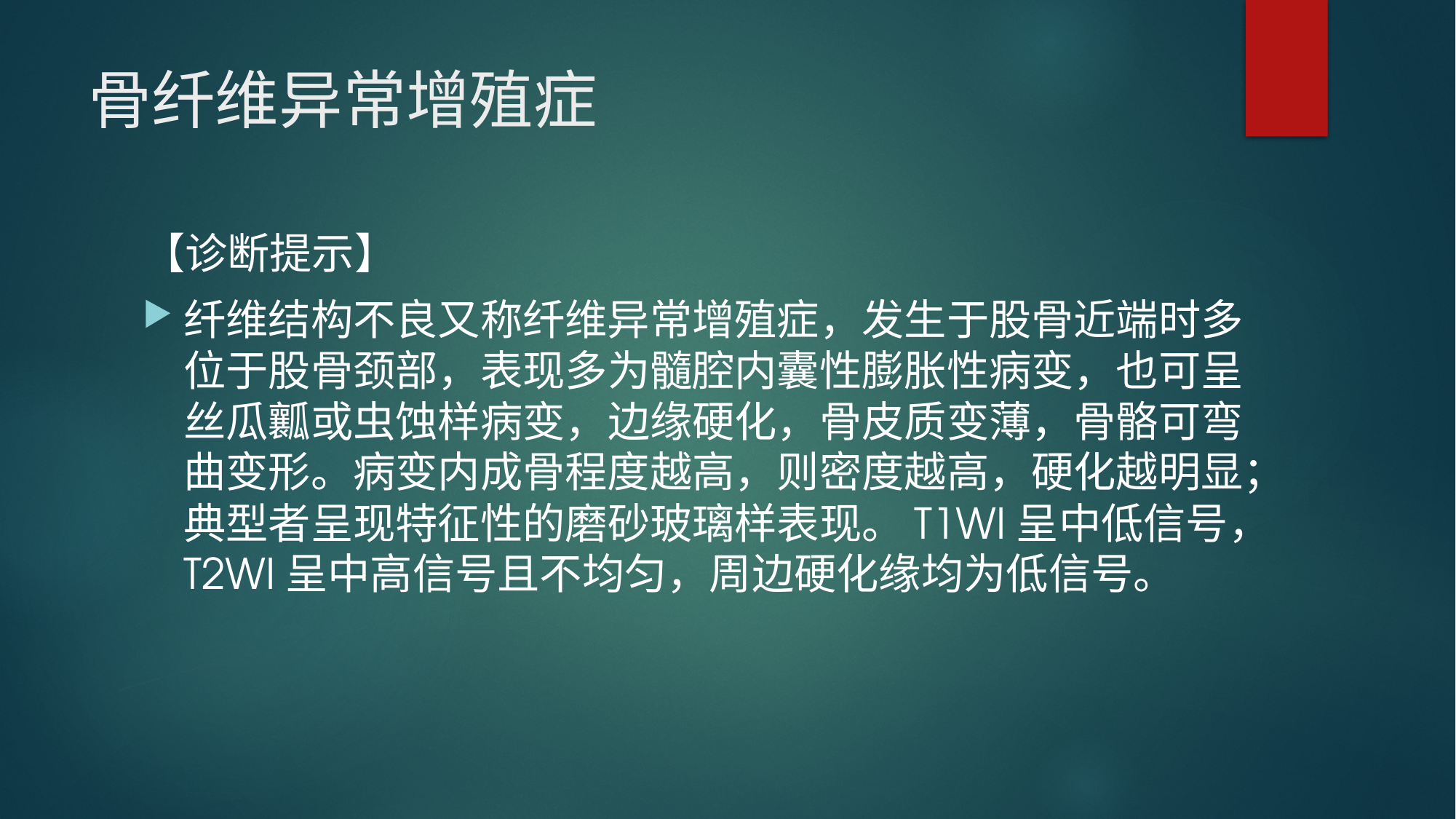

# 骨纤维异常增殖症
【诊断提示】
纤维结构不良又称纤维异常增殖症，发生于股骨近端时多位于股骨颈部，表现多为髓腔内囊性膨胀性病变，也可呈丝瓜瓤或虫蚀样病变，边缘硬化，骨皮质变薄，骨骼可弯曲变形。病变内成骨程度越高，则密度越高，硬化越明显；典型者呈现特征性的磨砂玻璃样表现。T1WI呈中低信号，T2WI呈中高信号且不均匀，周边硬化缘均为低信号。